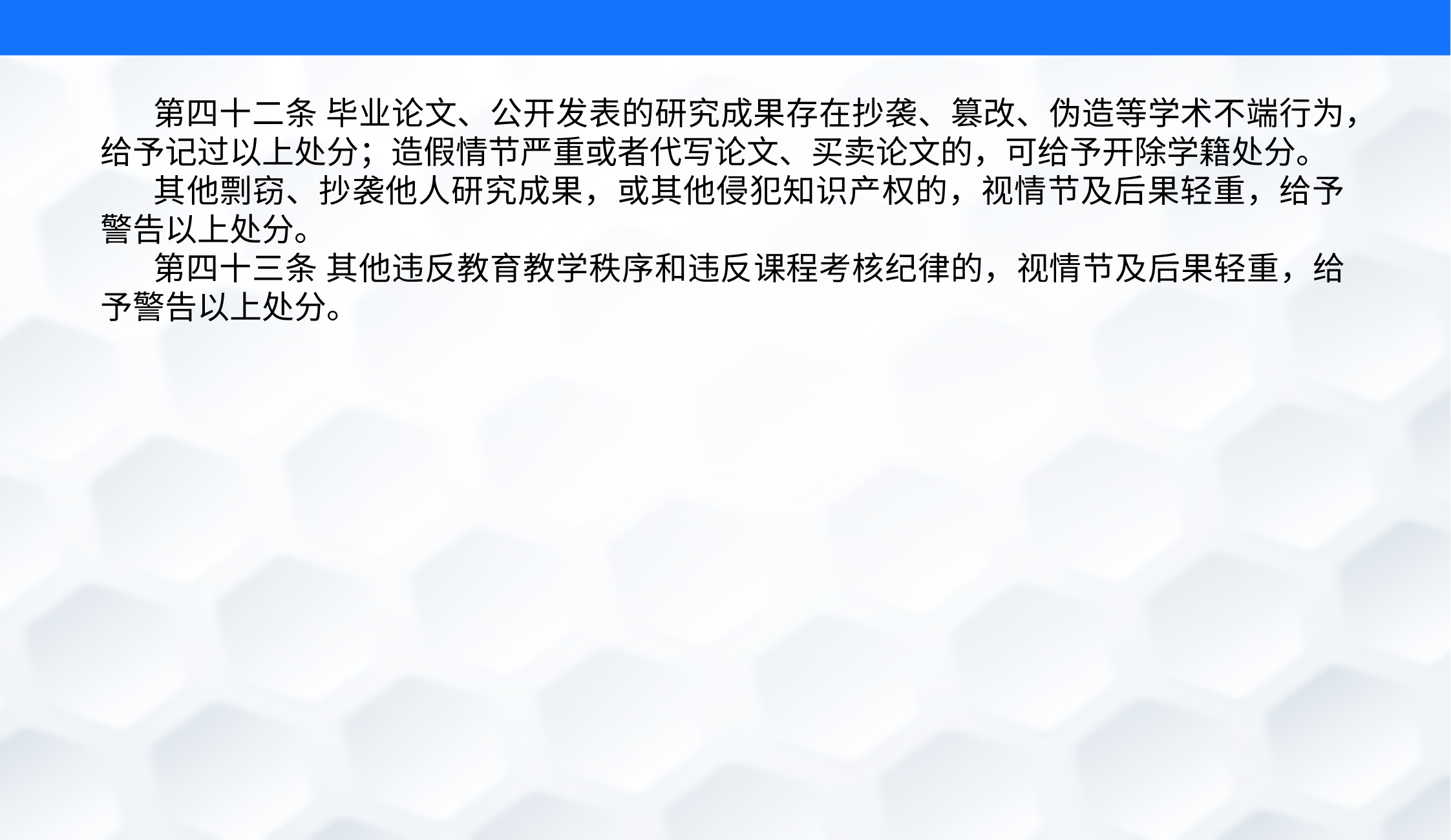

第四十二条 毕业论文、公开发表的研究成果存在抄袭、篡改、伪造等学术不端行为，给予记过以上处分；造假情节严重或者代写论文、买卖论文的，可给予开除学籍处分。
其他剽窃、抄袭他人研究成果，或其他侵犯知识产权的，视情节及后果轻重，给予警告以上处分。
第四十三条 其他违反教育教学秩序和违反课程考核纪律的，视情节及后果轻重，给予警告以上处分。